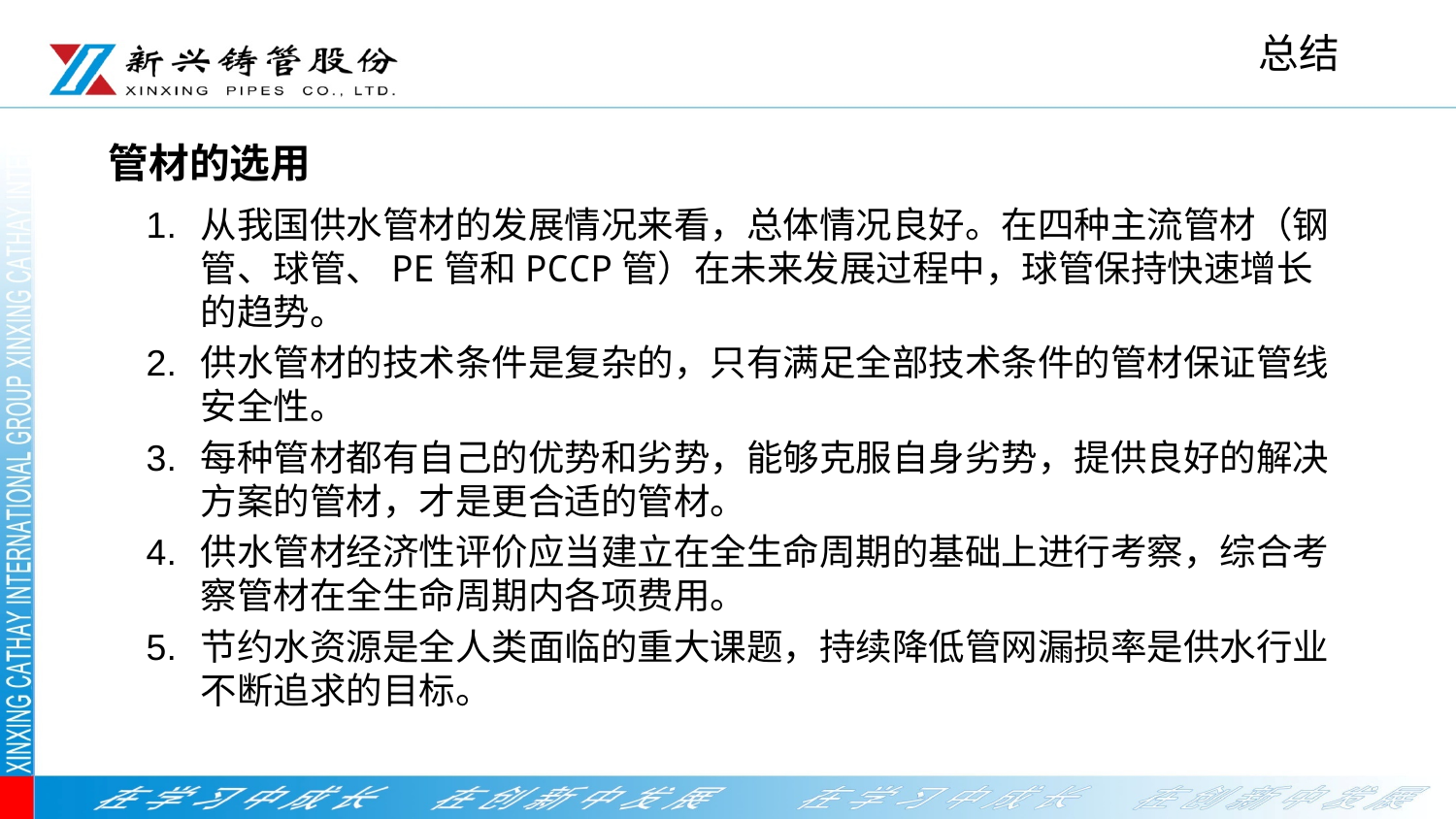

总结
管材的选用
从我国供水管材的发展情况来看，总体情况良好。在四种主流管材（钢管、球管、PE管和PCCP管）在未来发展过程中，球管保持快速增长的趋势。
供水管材的技术条件是复杂的，只有满足全部技术条件的管材保证管线安全性。
每种管材都有自己的优势和劣势，能够克服自身劣势，提供良好的解决方案的管材，才是更合适的管材。
供水管材经济性评价应当建立在全生命周期的基础上进行考察，综合考察管材在全生命周期内各项费用。
节约水资源是全人类面临的重大课题，持续降低管网漏损率是供水行业不断追求的目标。